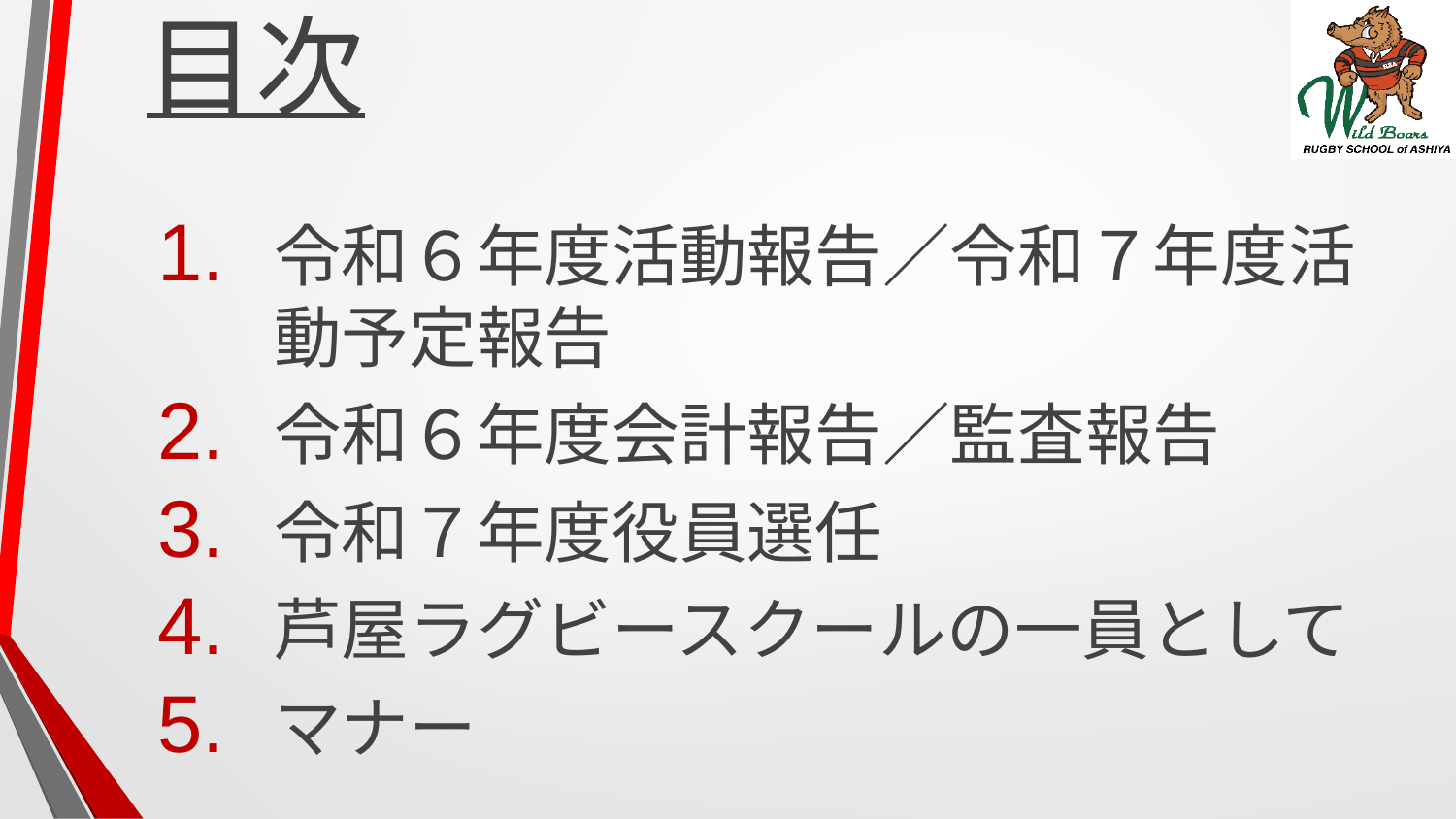

# 目次
令和６年度活動報告／令和７年度活動予定報告
令和６年度会計報告／監査報告
令和７年度役員選任
芦屋ラグビースクールの一員として
マナー